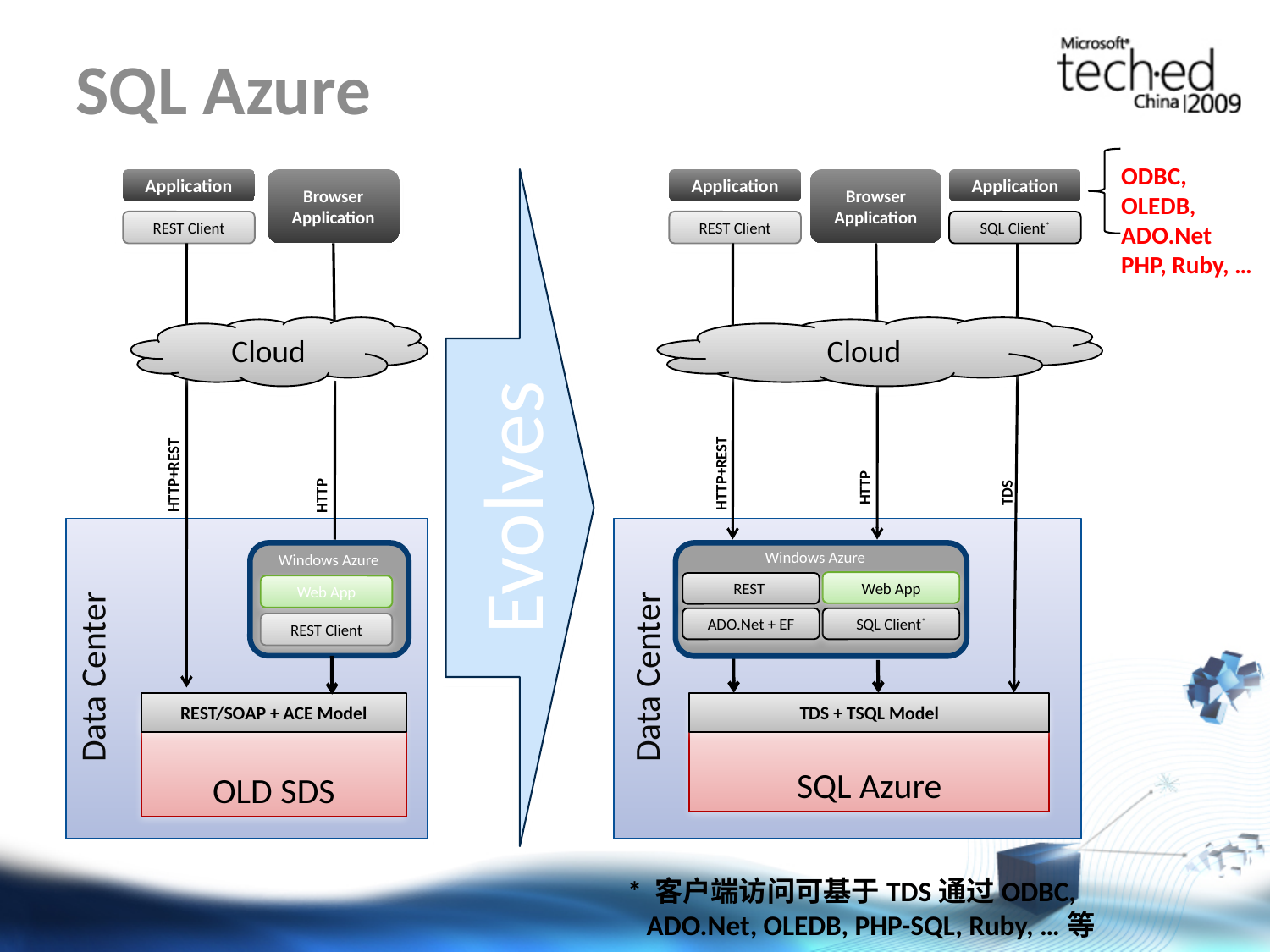

# SQL Azure

ODBC, OLEDB, ADO.Net PHP, Ruby, …

Application
Browser
Application
REST Client
Cloud
HTTP+REST
HTTP

Windows Azure
Web App
REST Client
Data Center
REST/SOAP + ACE Model
OLD SDS
Evolves
Application
Browser
Application
Application
REST Client
SQL Client*
Cloud
HTTP+REST
HTTP
TDS

Windows Azure

Web App
REST
ADO.Net + EF
SQL Client*
Data Center
TDS + TSQL Model
SQL Azure
* 客户端访问可基于TDS通过ODBC,
   ADO.Net, OLEDB, PHP-SQL, Ruby, …等